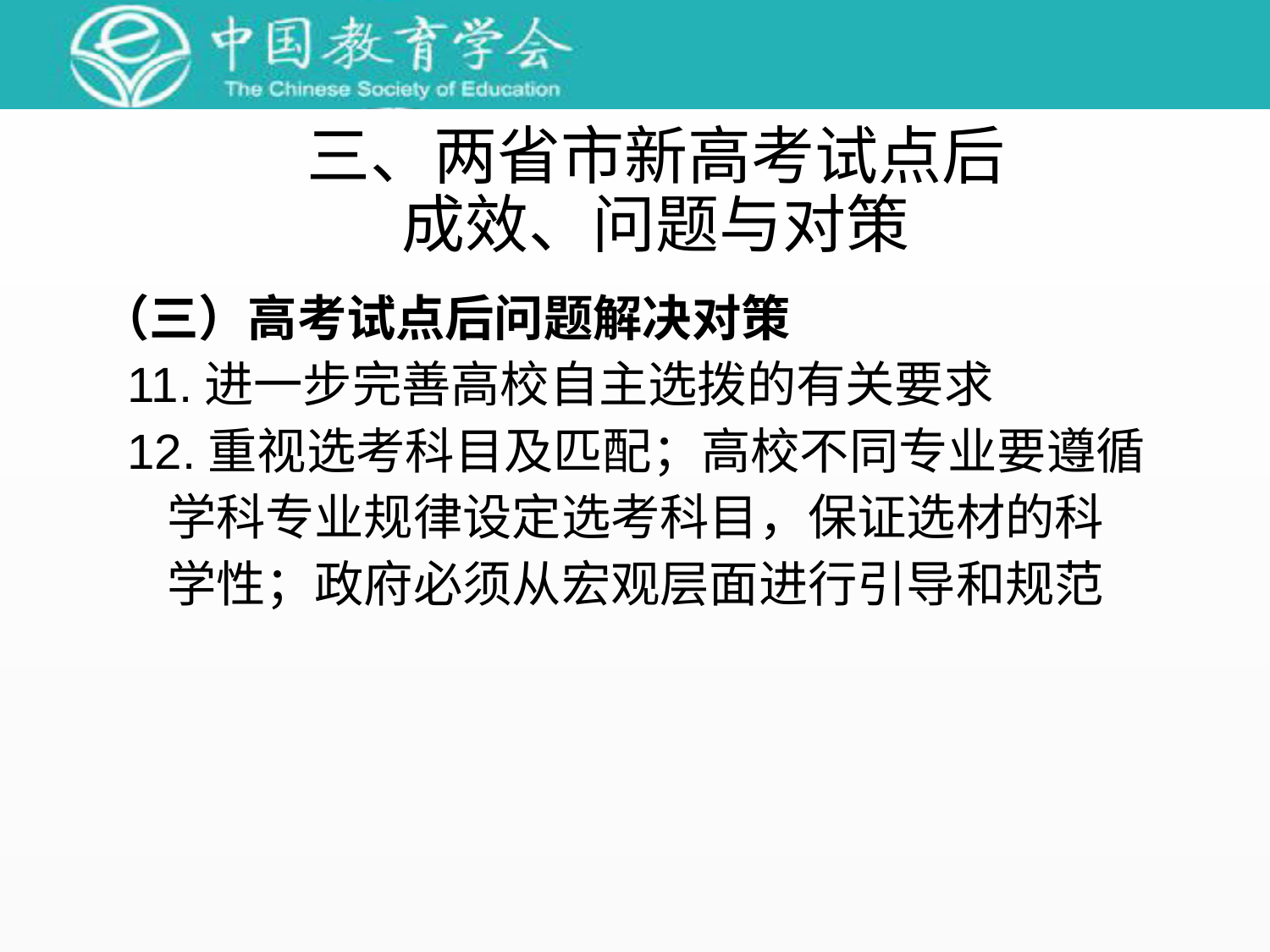

# 三、两省市新高考试点后 成效、问题与对策
（三）高考试点后问题解决对策
  11.进一步完善高校自主选拨的有关要求
  12.重视选考科目及匹配；高校不同专业要遵循
     学科专业规律设定选考科目，保证选材的科
     学性；政府必须从宏观层面进行引导和规范